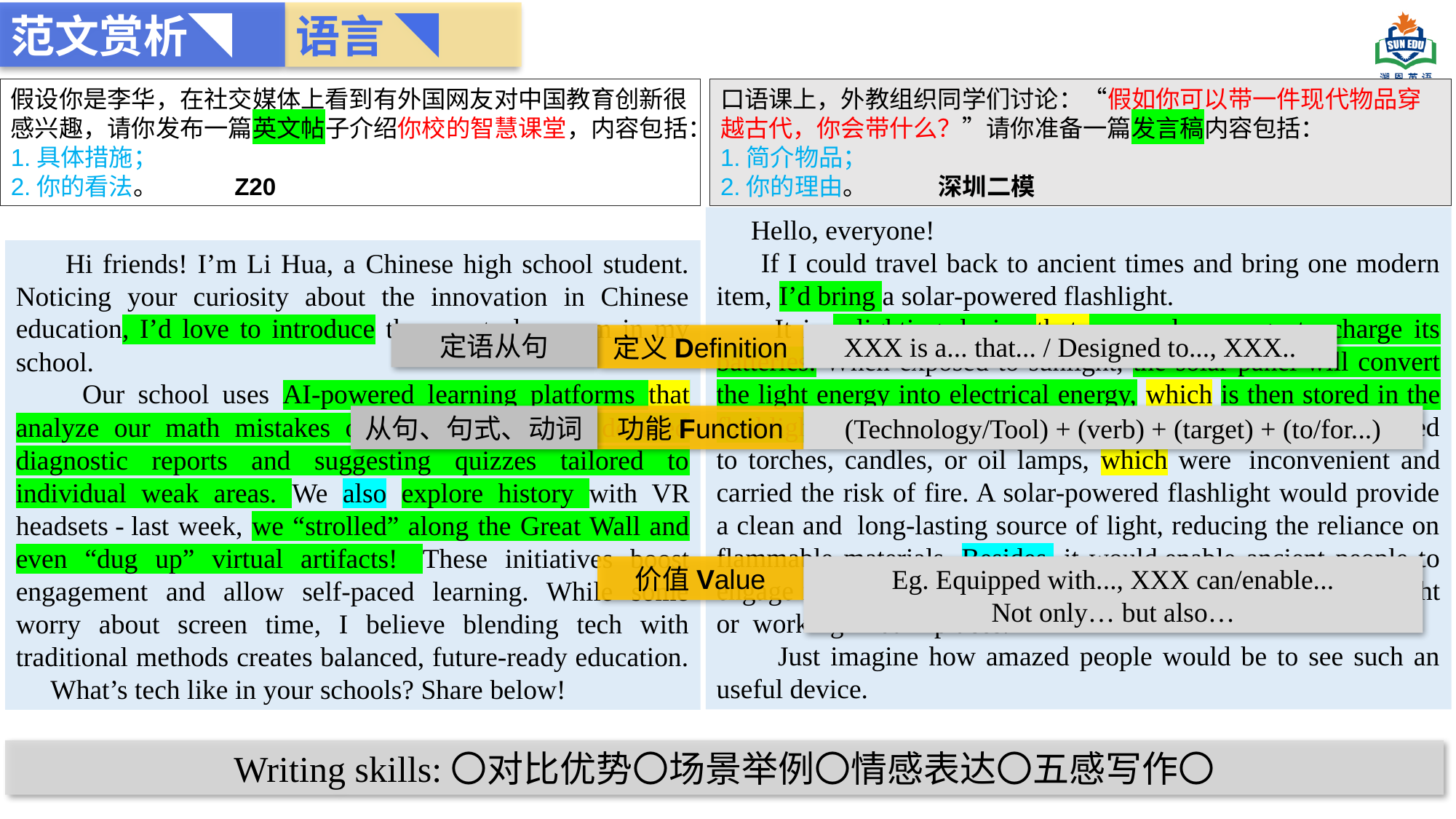

语言 ◥
范文赏析◥
假设你是李华，在社交媒体上看到有外国网友对中国教育创新很感兴趣，请你发布一篇英文帖子介绍你校的智慧课堂，内容包括：
1.具体措施；
2.你的看法。             Z20
口语课上，外教组织同学们讨论：“假如你可以带一件现代物品穿越古代，你会带什么？”请你准备一篇发言稿内容包括：
1.简介物品；
2.你的理由。             深圳二模
     Hello, everyone!
     If I could travel back to ancient times and bring one modern item, I’d bring a solar-powered flashlight.
     It is a lighting device that uses solar energy to charge its batteries. When exposed to sunlight, the solar panel will convert the light energy into electrical energy, which is then stored in the flashlight’s batteries.  In ancient times, lighting was often limited to torches, candles, or oil lamps, which were  inconvenient and carried the risk of fire. A solar-powered flashlight would provide a clean and  long-lasting source of light, reducing the reliance on flammable materials. Besides, it would enable ancient people to engage in a wider variety of activities, such as traveling at night or  working in dark places.
      Just imagine how amazed people would be to see such an useful device.
     Hi friends! I’m Li Hua, a Chinese high school student. Noticing your curiosity about the innovation in Chinese education, I’d love to introduce the smart classroom in my school.
     Our school uses AI-powered learning platforms that analyze our math mistakes overnight, generating detailed diagnostic reports and suggesting quizzes tailored to individual weak areas. We also explore history with VR headsets - last week, we “strolled” along the Great Wall and even “dug up” virtual artifacts!  These initiatives boost engagement and allow self-paced learning. While some worry about screen time, I believe blending tech with traditional methods creates balanced, future-ready education.
     What’s tech like in your schools? Share below!
定语从句
XXX is a... that... / Designed to..., XXX..
定义Definition
从句、句式、动词
功能Function
(Technology/Tool) + (verb) + (target) + (to/for...)
价值Value
Eg. Equipped with..., XXX can/enable...
Not only… but also…
Writing skills:〇对比优势〇场景举例〇情感表达〇五感写作〇